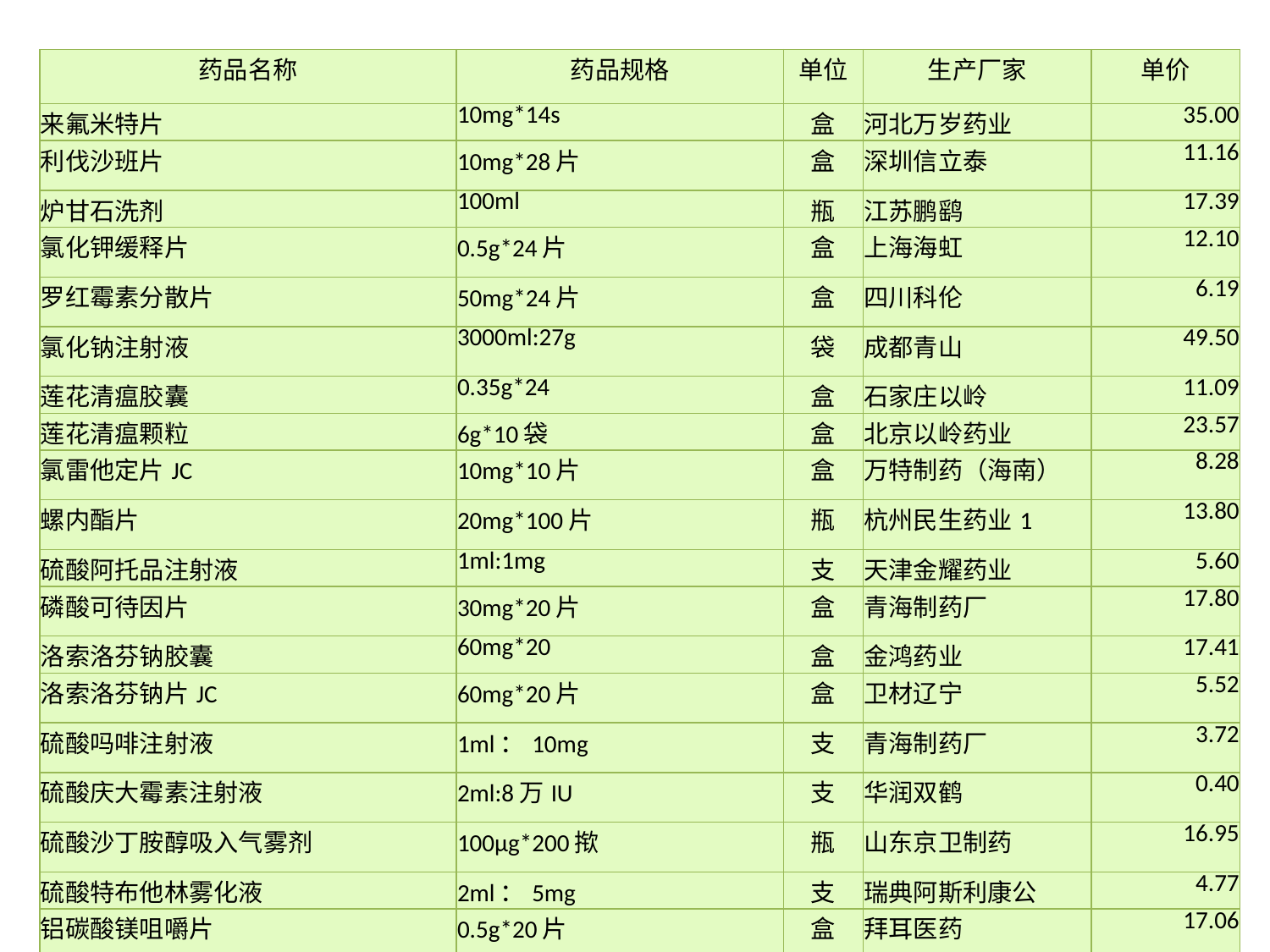

| 药品名称 | 药品规格 | 单位 | 生产厂家 | 单价 |
| --- | --- | --- | --- | --- |
| 来氟米特片 | 10mg\*14s | 盒 | 河北万岁药业 | 35.00 |
| 利伐沙班片 | 10mg\*28片 | 盒 | 深圳信立泰 | 11.16 |
| 炉甘石洗剂 | 100ml | 瓶 | 江苏鹏鹞 | 17.39 |
| 氯化钾缓释片 | 0.5g\*24片 | 盒 | 上海海虹 | 12.10 |
| 罗红霉素分散片 | 50mg\*24片 | 盒 | 四川科伦 | 6.19 |
| 氯化钠注射液 | 3000ml:27g | 袋 | 成都青山 | 49.50 |
| 莲花清瘟胶囊 | 0.35g\*24 | 盒 | 石家庄以岭 | 11.09 |
| 莲花清瘟颗粒 | 6g\*10袋 | 盒 | 北京以岭药业 | 23.57 |
| 氯雷他定片JC | 10mg\*10片 | 盒 | 万特制药（海南） | 8.28 |
| 螺内酯片 | 20mg\*100片 | 瓶 | 杭州民生药业1 | 13.80 |
| 硫酸阿托品注射液 | 1ml:1mg | 支 | 天津金耀药业 | 5.60 |
| 磷酸可待因片 | 30mg\*20片 | 盒 | 青海制药厂 | 17.80 |
| 洛索洛芬钠胶囊 | 60mg\*20 | 盒 | 金鸿药业 | 17.41 |
| 洛索洛芬钠片JC | 60mg\*20片 | 盒 | 卫材辽宁 | 5.52 |
| 硫酸吗啡注射液 | 1ml：10mg | 支 | 青海制药厂 | 3.72 |
| 硫酸庆大霉素注射液 | 2ml:8万IU | 支 | 华润双鹤 | 0.40 |
| 硫酸沙丁胺醇吸入气雾剂 | 100μg\*200揿 | 瓶 | 山东京卫制药 | 16.95 |
| 硫酸特布他林雾化液 | 2ml：5mg | 支 | 瑞典阿斯利康公 | 4.77 |
| 铝碳酸镁咀嚼片 | 0.5g\*20片 | 盒 | 拜耳医药 | 17.06 |